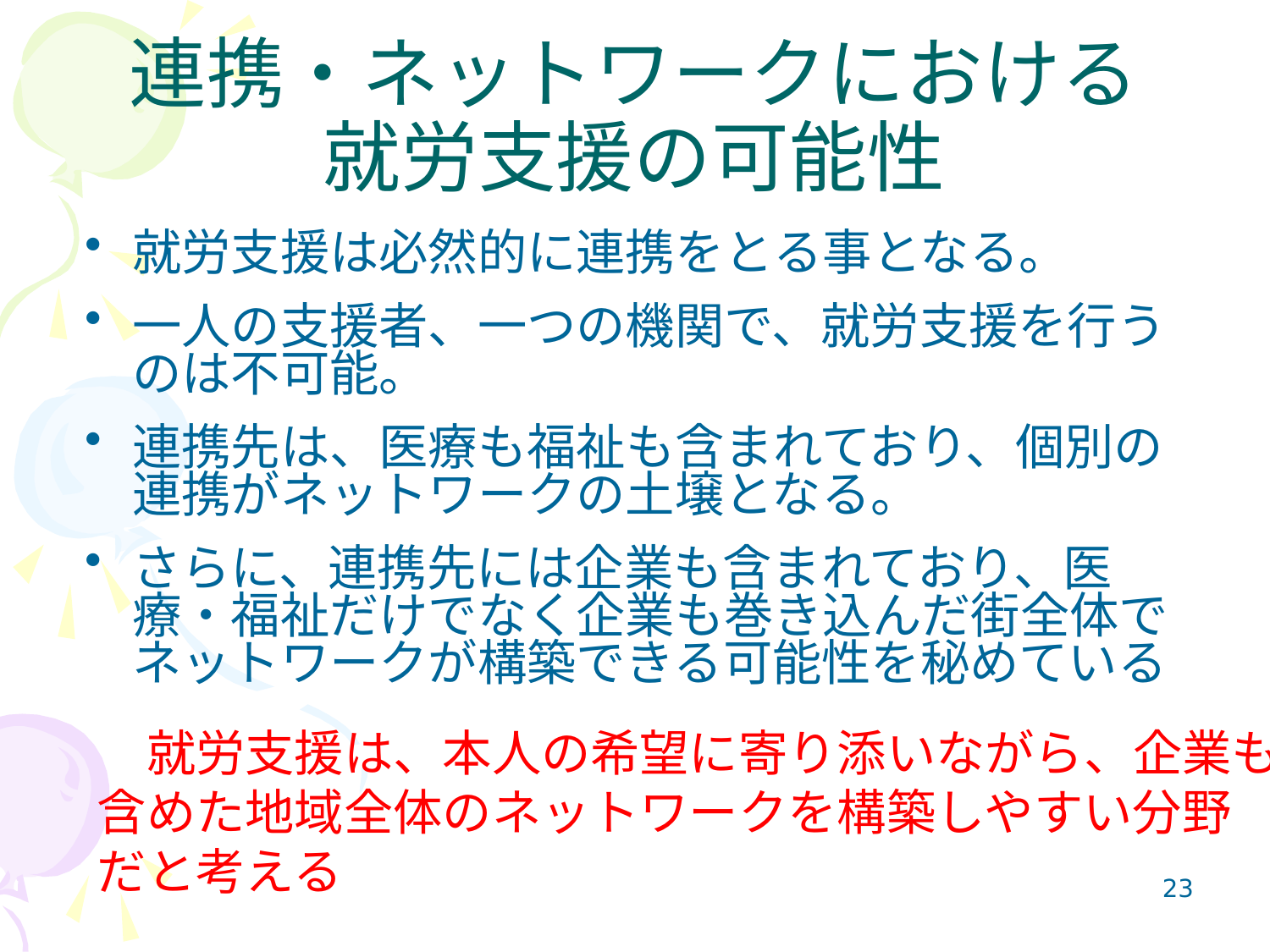

# 連携・ネットワークにおける 就労支援の可能性
就労支援は必然的に連携をとる事となる。

一人の支援者、一つの機関で、就労支援を行うのは不可能。

連携先は、医療も福祉も含まれており、個別の連携がネットワークの土壌となる。

さらに、連携先には企業も含まれており、医療・福祉だけでなく企業も巻き込んだ街全体でネットワークが構築できる可能性を秘めている

　就労支援は、本人の希望に寄り添いながら、企業も
含めた地域全体のネットワークを構築しやすい分野
だと考える

23